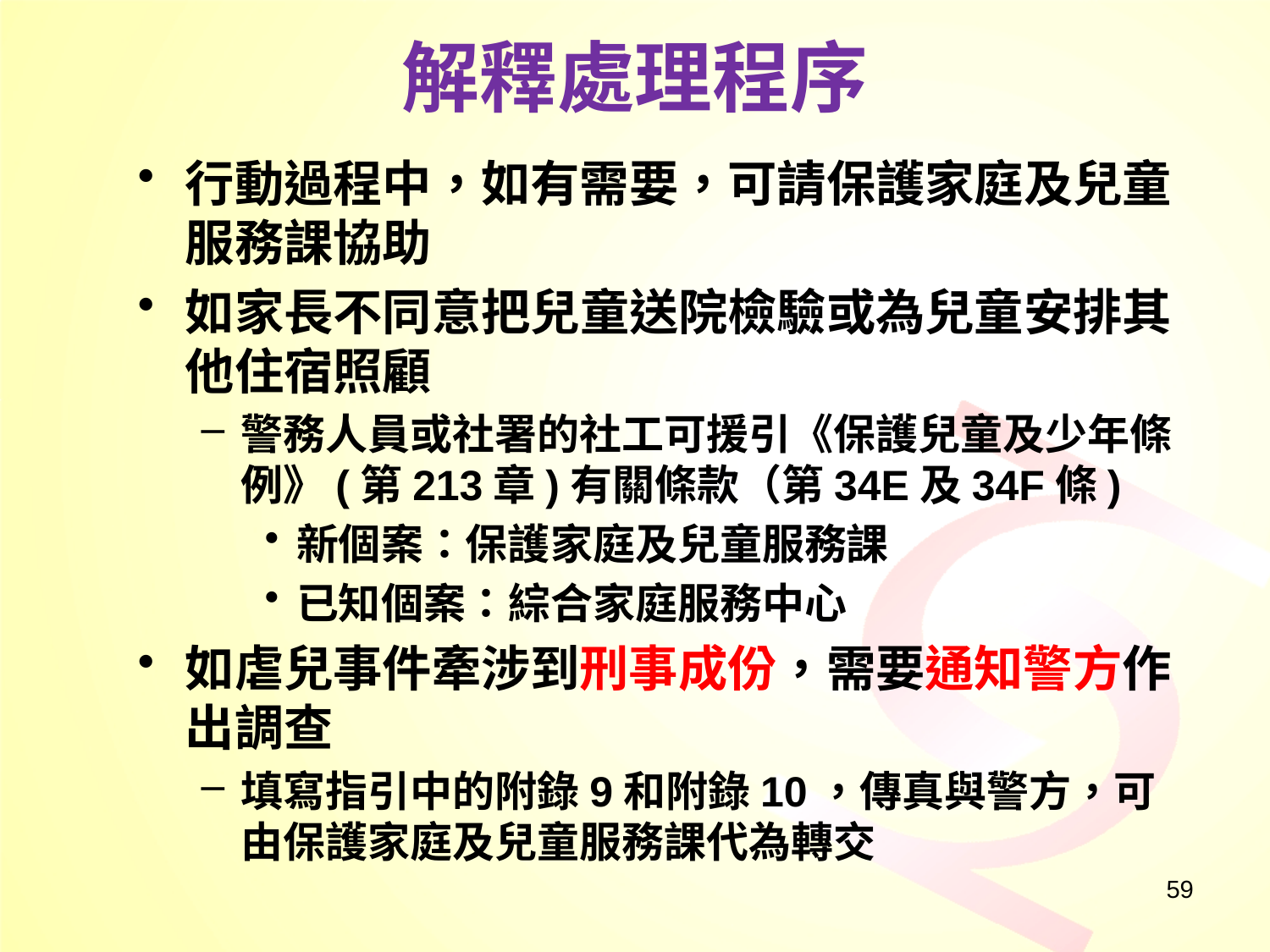

# 解釋處理程序
行動過程中，如有需要，可請保護家庭及兒童服務課協助
如家長不同意把兒童送院檢驗或為兒童安排其他住宿照顧
警務人員或社署的社工可援引《保護兒童及少年條例》(第213章)有關條款（第34E及34F條)
新個案：保護家庭及兒童服務課
已知個案：綜合家庭服務中心
如虐兒事件牽涉到刑事成份，需要通知警方作出調查
填寫指引中的附錄9和附錄10，傳真與警方，可由保護家庭及兒童服務課代為轉交
59